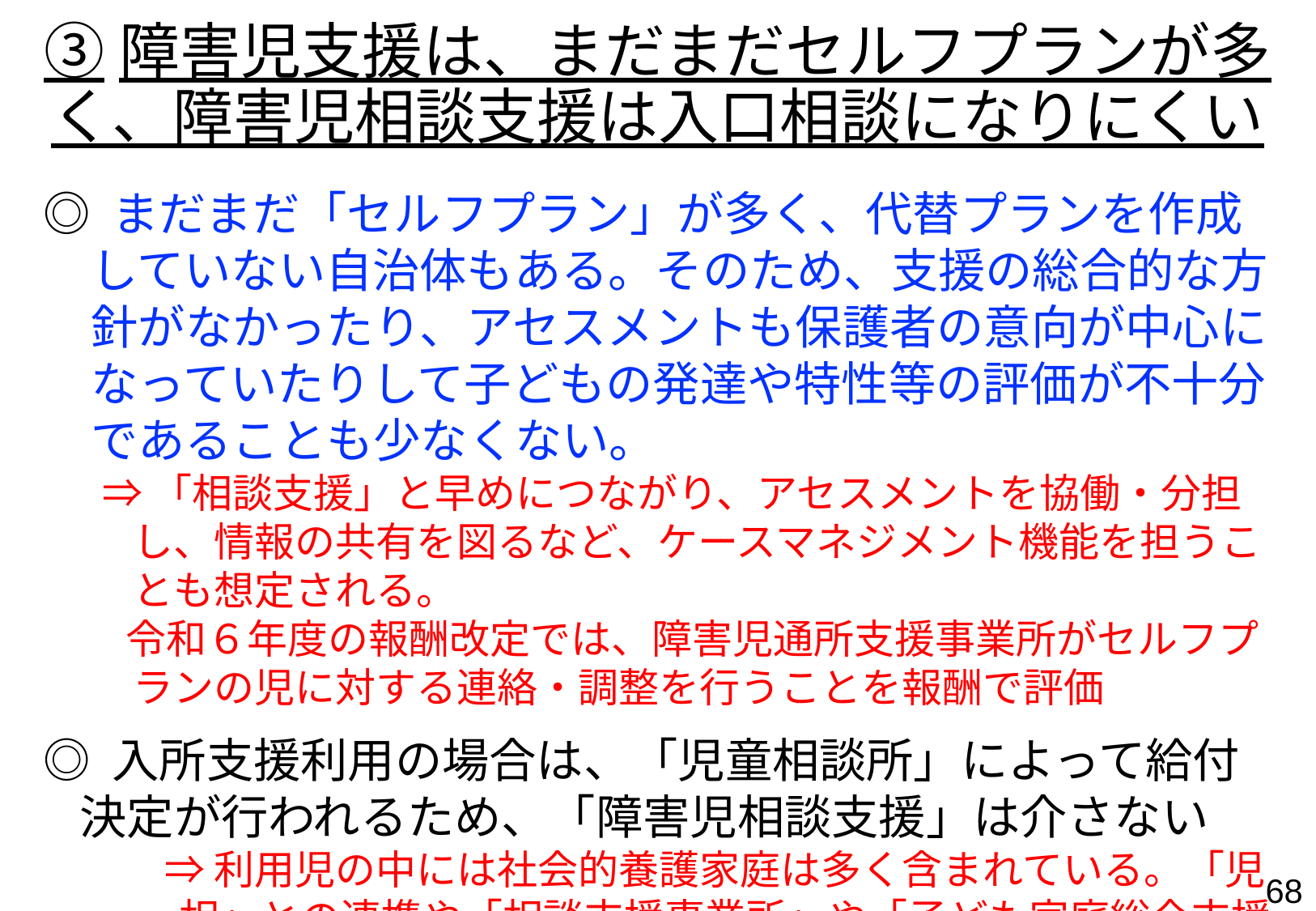

③障害児支援は、まだまだセルフプランが多く、障害児相談支援は入口相談になりにくい
◎ まだまだ「セルフプラン」が多く、代替プランを作成していない自治体もある。そのため、支援の総合的な方針がなかったり、アセスメントも保護者の意向が中心になっていたりして子どもの発達や特性等の評価が不十分であることも少なくない。
　⇒ 「相談支援」と早めにつながり、アセスメントを協働・分担し、情報の共有を図るなど、ケースマネジメント機能を担うことも想定される。
      令和６年度の報酬改定では、障害児通所支援事業所がセルフプランの児に対する連絡・調整を行うことを報酬で評価
◎ 入所支援利用の場合は、「児童相談所」によって給付決定が行われるため、「障害児相談支援」は介さない
　　　⇒ 利用児の中には社会的養護家庭は多く含まれている。「児相」との連携や「相談支援事業所」や「子ども家庭総合支援拠点」等との連携による地域移行、家族再統合などの視点が必要

68